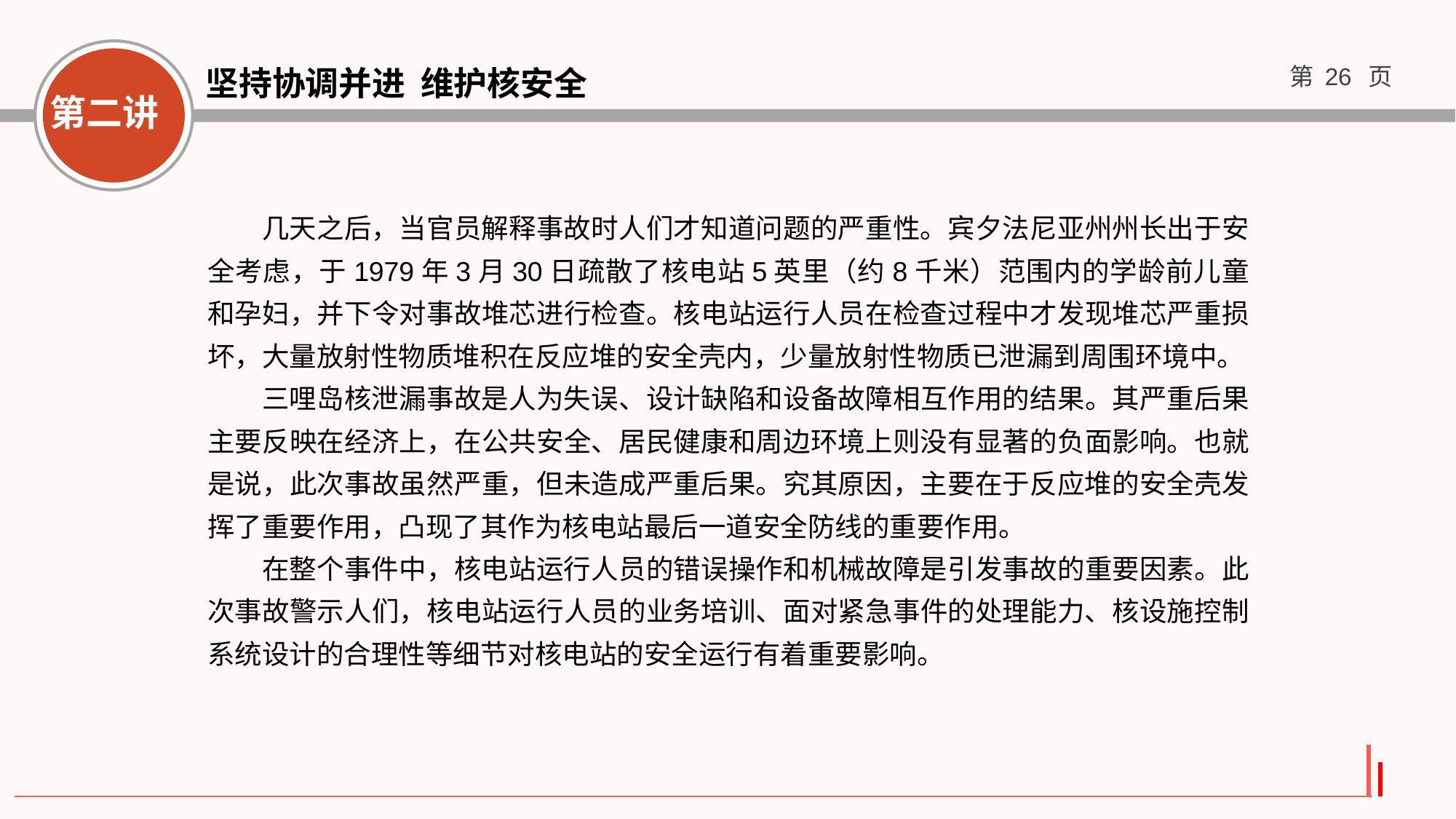

几天之后，当官员解释事故时人们才知道问题的严重性。宾夕法尼亚州州长出于安全考虑，于1979年3月30日疏散了核电站5英里（约8千米）范围内的学龄前儿童和孕妇，并下令对事故堆芯进行检查。核电站运行人员在检查过程中才发现堆芯严重损坏，大量放射性物质堆积在反应堆的安全壳内，少量放射性物质已泄漏到周围环境中。
三哩岛核泄漏事故是人为失误、设计缺陷和设备故障相互作用的结果。其严重后果主要反映在经济上，在公共安全、居民健康和周边环境上则没有显著的负面影响。也就是说，此次事故虽然严重，但未造成严重后果。究其原因，主要在于反应堆的安全壳发挥了重要作用，凸现了其作为核电站最后一道安全防线的重要作用。
在整个事件中，核电站运行人员的错误操作和机械故障是引发事故的重要因素。此次事故警示人们，核电站运行人员的业务培训、面对紧急事件的处理能力、核设施控制系统设计的合理性等细节对核电站的安全运行有着重要影响。